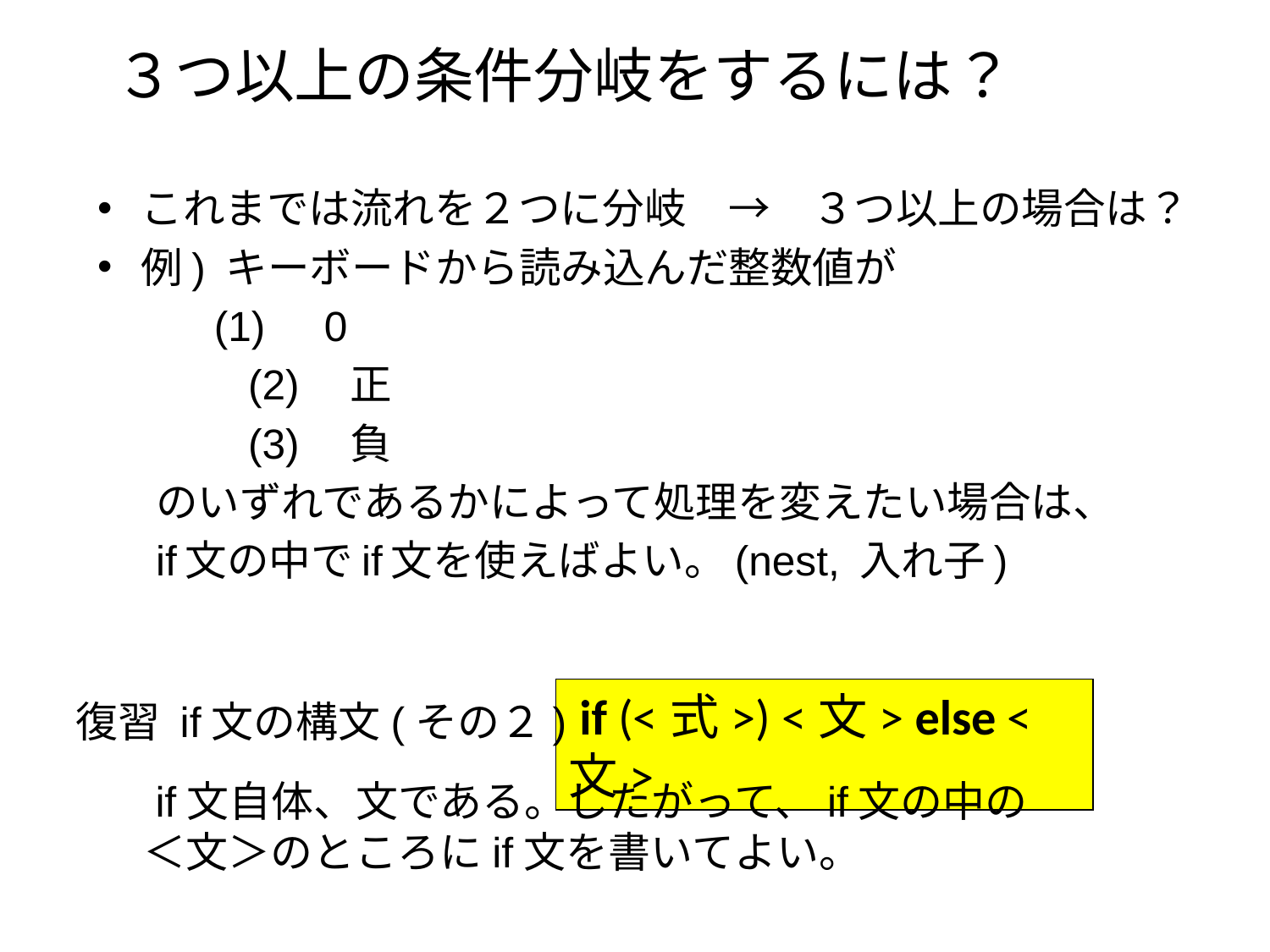

# ３つ以上の条件分岐をするには？
これまでは流れを２つに分岐　→　３つ以上の場合は？
例) キーボードから読み込んだ整数値が
     (1)　0
　　(2)　正
　　(3)　負
のいずれであるかによって処理を変えたい場合は、
if文の中でif文を使えばよい。(nest, 入れ子)

 if (<式>) <文> else <文>
 復習 if文の構文(その２)
 if文自体、文である。したがって、if文の中の
＜文＞のところにif文を書いてよい。